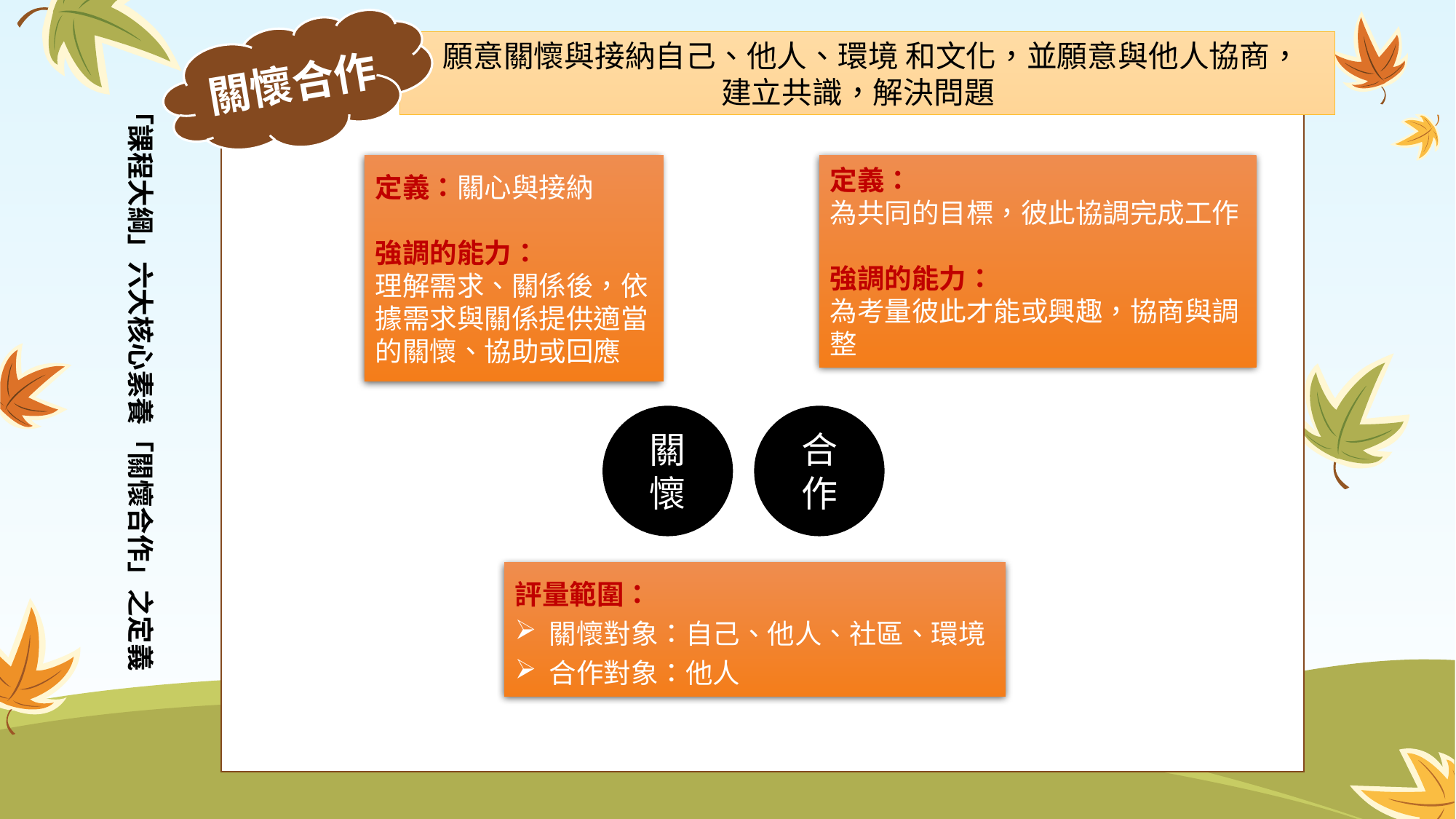

關懷合作
   願意關懷與接納自己、他人、環境 和文化，並願意與他人協商，建立共識，解決問題

「課程大綱」六大核心素養「關懷合作」之定義
定義：關心與接納

強調的能力：
理解需求、關係後，依據需求與關係提供適當的關懷、協助或回應
定義：
為共同的目標，彼此協調完成工作

強調的能力：
為考量彼此才能或興趣，協商與調整
關懷
合作
評量範圍：
關懷對象：自己、他人、社區、環境
合作對象：他人